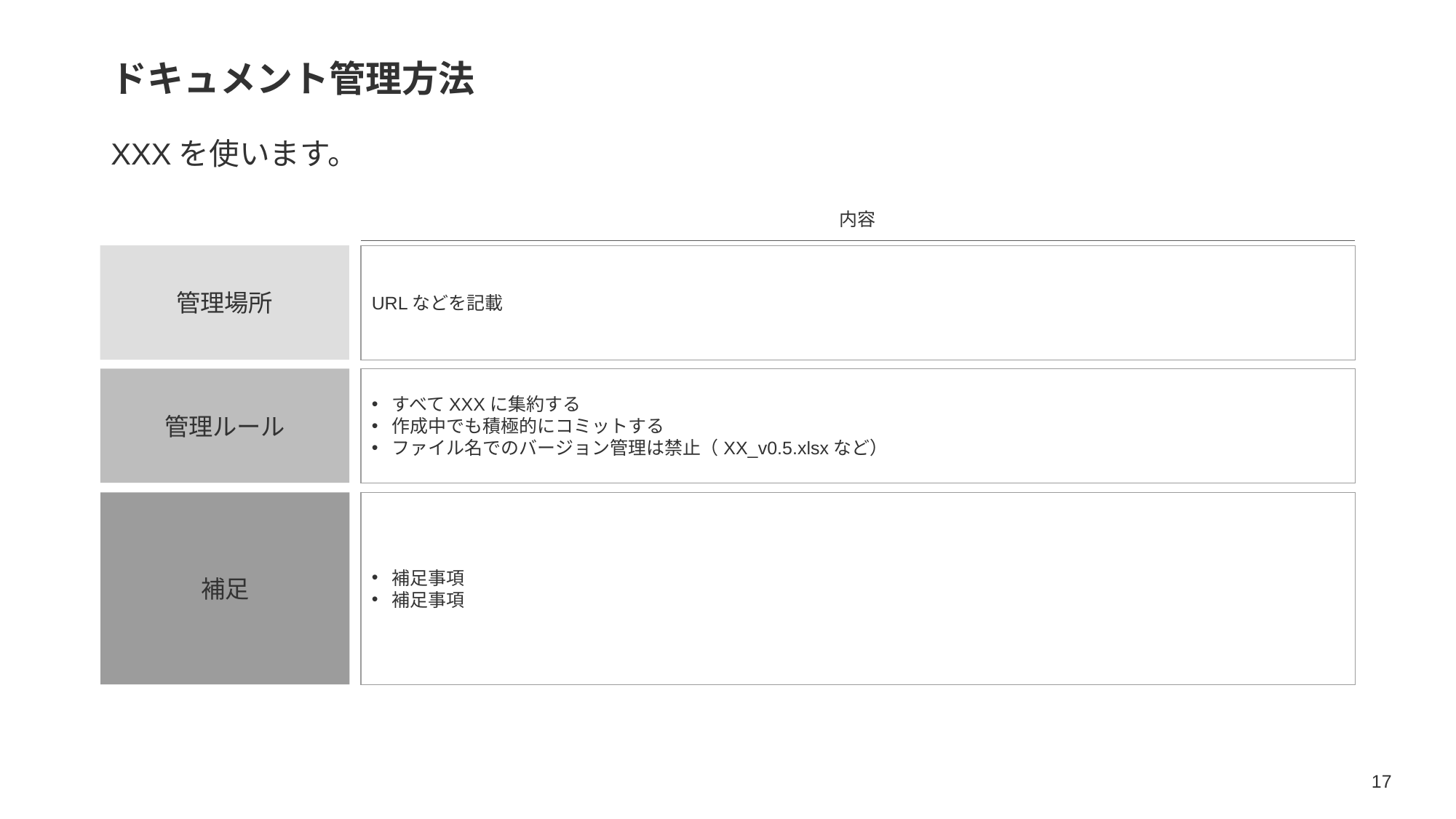

# ドキュメント管理方法
XXXを使います。
内容
URLなどを記載
管理場所
管理ルール
すべてXXXに集約する
作成中でも積極的にコミットする
ファイル名でのバージョン管理は禁止（XX_v0.5.xlsxなど）
補足
補足事項
補足事項
17